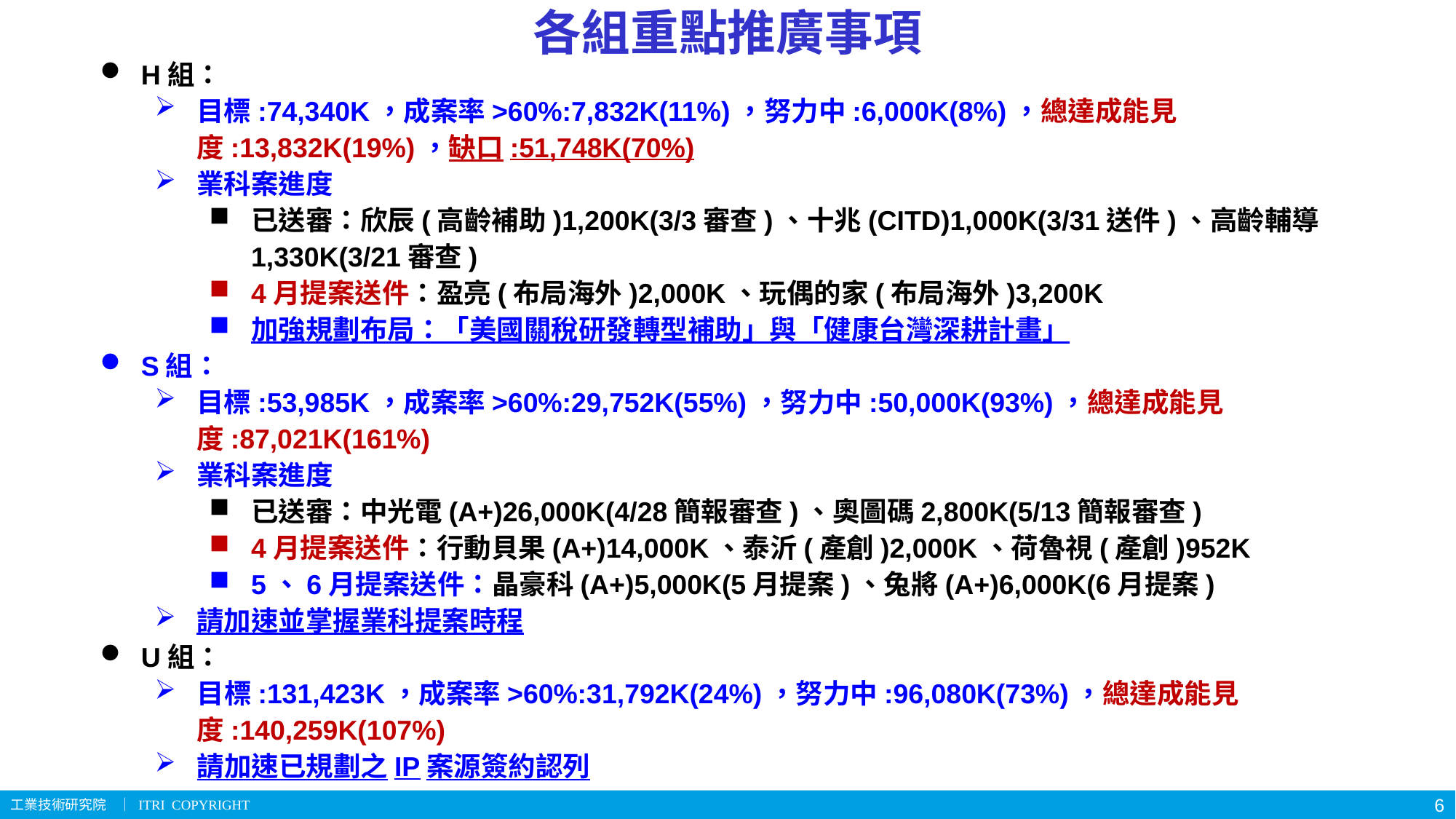

各組重點推廣事項
H組：
目標:74,340K，成案率>60%:7,832K(11%)，努力中:6,000K(8%)，總達成能見度:13,832K(19%)，缺口:51,748K(70%)
業科案進度
已送審：欣辰(高齡補助)1,200K(3/3審查)、十兆(CITD)1,000K(3/31送件)、高齡輔導1,330K(3/21審查)
4月提案送件：盈亮(布局海外)2,000K、玩偶的家(布局海外)3,200K
加強規劃布局：「美國關稅研發轉型補助」與「健康台灣深耕計畫」
S組：
目標:53,985K，成案率>60%:29,752K(55%)，努力中:50,000K(93%)，總達成能見度:87,021K(161%)
業科案進度
已送審：中光電(A+)26,000K(4/28簡報審查)、奧圖碼2,800K(5/13簡報審查)
4月提案送件：行動貝果(A+)14,000K、泰沂(產創)2,000K、荷魯視(產創)952K
5、6月提案送件：晶豪科(A+)5,000K(5月提案)、兔將(A+)6,000K(6月提案)
請加速並掌握業科提案時程
U組：
目標:131,423K，成案率>60%:31,792K(24%)，努力中:96,080K(73%)，總達成能見度:140,259K(107%)
請加速已規劃之IP案源簽約認列